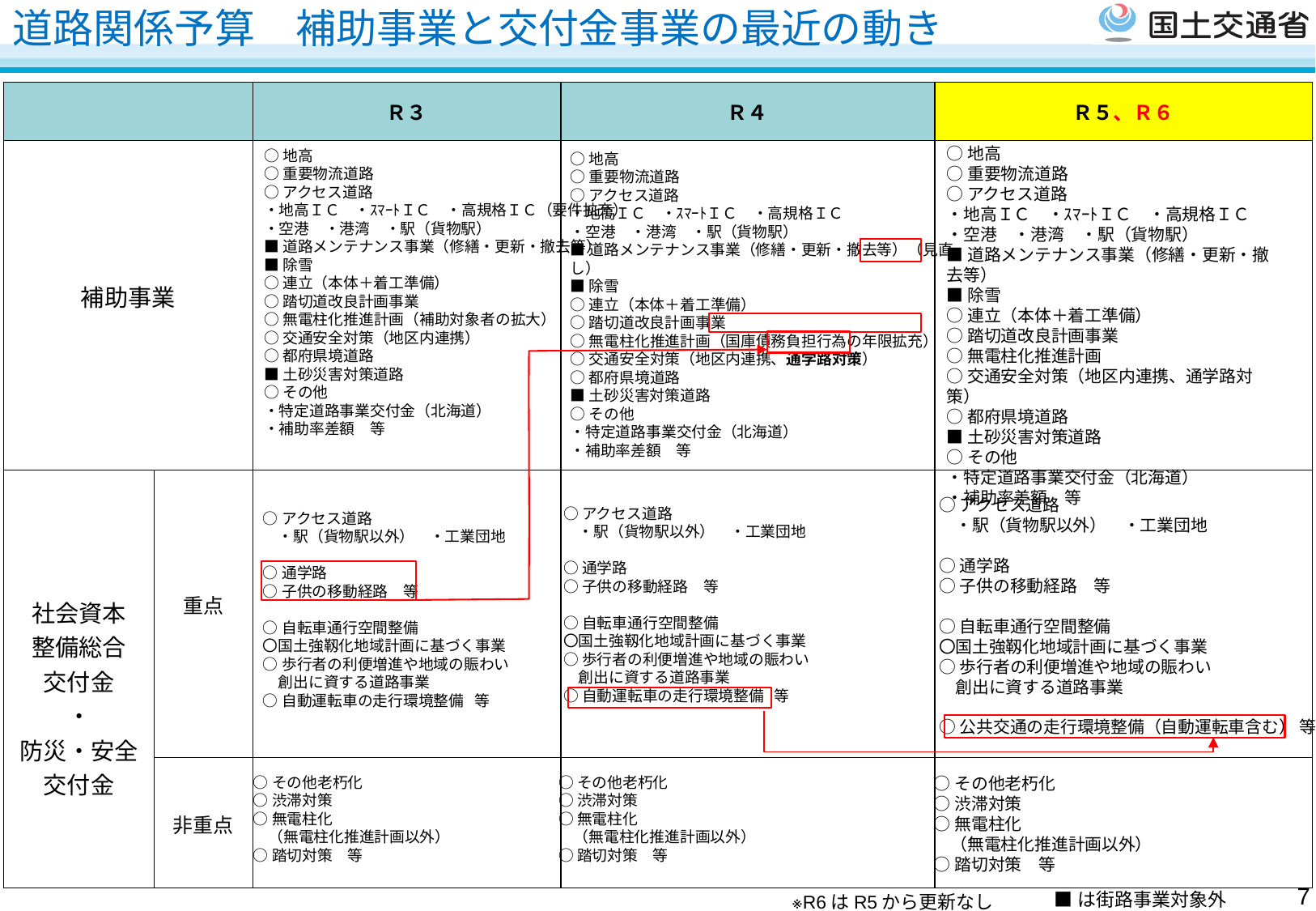

道路関係予算　補助事業と交付金事業の最近の動き
|  |  | Ｒ３ | Ｒ４ | Ｒ５、Ｒ６ |
| --- | --- | --- | --- | --- |
| 補助事業 |  |  |  |  |
| 社会資本 整備総合 交付金 ・ 防災・安全 交付金 | 重点 |  |  |  |
|  | 非重点 |  |  |  |
○地高
○重要物流道路
○アクセス道路
・地高ＩＣ　・ｽﾏｰﾄＩＣ　・高規格ＩＣ
・空港　・港湾　・駅（貨物駅）
■道路メンテナンス事業（修繕・更新・撤去等）
■除雪
○連立（本体＋着工準備）
○踏切道改良計画事業
○無電柱化推進計画
○交通安全対策（地区内連携、通学路対策）
○都府県境道路
■土砂災害対策道路
○その他
・特定道路事業交付金（北海道）
・補助率差額　等
○地高
○重要物流道路
○アクセス道路
・地高ＩＣ　・ｽﾏｰﾄＩＣ　・高規格ＩＣ（要件拡充）
・空港　・港湾　・駅（貨物駅）
■道路メンテナンス事業（修繕・更新・撤去等）
■除雪
○連立（本体＋着工準備）
○踏切道改良計画事業
○無電柱化推進計画（補助対象者の拡大）
○交通安全対策（地区内連携）
○都府県境道路
■土砂災害対策道路
○その他
・特定道路事業交付金（北海道）
・補助率差額　等

○地高
○重要物流道路
○アクセス道路
・地高ＩＣ　・ｽﾏｰﾄＩＣ　・高規格ＩＣ
・空港　・港湾　・駅（貨物駅）
■道路メンテナンス事業（修繕・更新・撤去等）（見直し）
■除雪
○連立（本体＋着工準備）
○踏切道改良計画事業
○無電柱化推進計画（国庫債務負担行為の年限拡充）
○交通安全対策（地区内連携、通学路対策）
○都府県境道路
■土砂災害対策道路
○その他
・特定道路事業交付金（北海道）
・補助率差額　等

○アクセス道路
　・駅（貨物駅以外）　・工業団地

○通学路
○子供の移動経路　等

○自転車通行空間整備
〇国土強靱化地域計画に基づく事業
○歩行者の利便増進や地域の賑わい
　創出に資する道路事業

○公共交通の走行環境整備（自動運転車含む） 等
○アクセス道路
　・駅（貨物駅以外）　・工業団地

○通学路
○子供の移動経路　等

○自転車通行空間整備
〇国土強靱化地域計画に基づく事業
○歩行者の利便増進や地域の賑わい
　創出に資する道路事業
○自動運転車の走行環境整備   等
○アクセス道路
　・駅（貨物駅以外）　・工業団地

○通学路
○子供の移動経路　等

○自転車通行空間整備
〇国土強靱化地域計画に基づく事業
○歩行者の利便増進や地域の賑わい
　創出に資する道路事業
○自動運転車の走行環境整備   等

○その他老朽化
○渋滞対策
○無電柱化
　（無電柱化推進計画以外）
○踏切対策　等
○その他老朽化
○渋滞対策
○無電柱化
　（無電柱化推進計画以外）
○踏切対策　等
○その他老朽化
○渋滞対策
○無電柱化
　（無電柱化推進計画以外）
○踏切対策　等
7
■は街路事業対象外
※R6はR5から更新なし